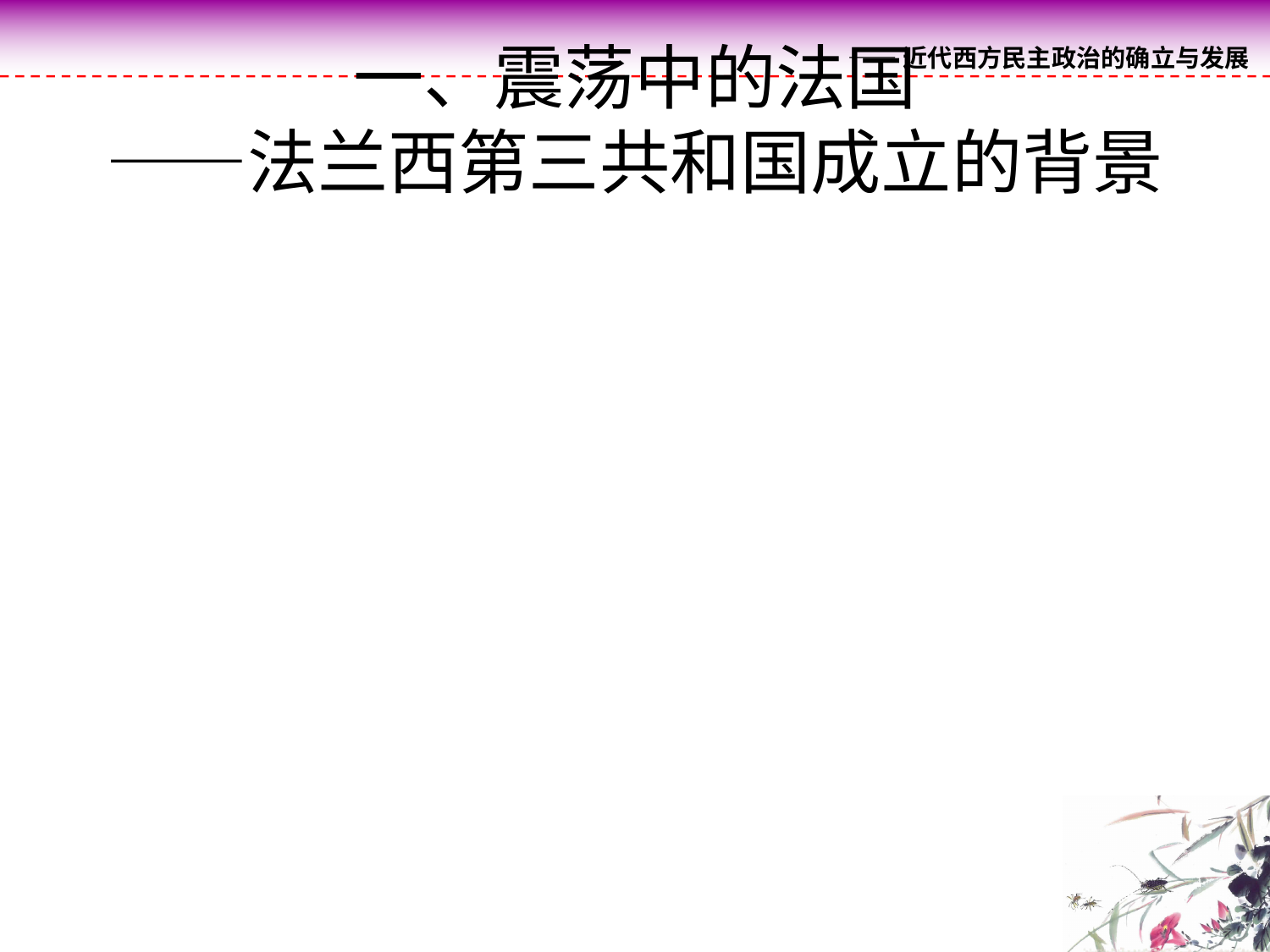

# 一、震荡中的法国 ——法兰西第三共和国成立的背景
1、法国大革命后，法国政权更迭频繁、政局长期动荡。